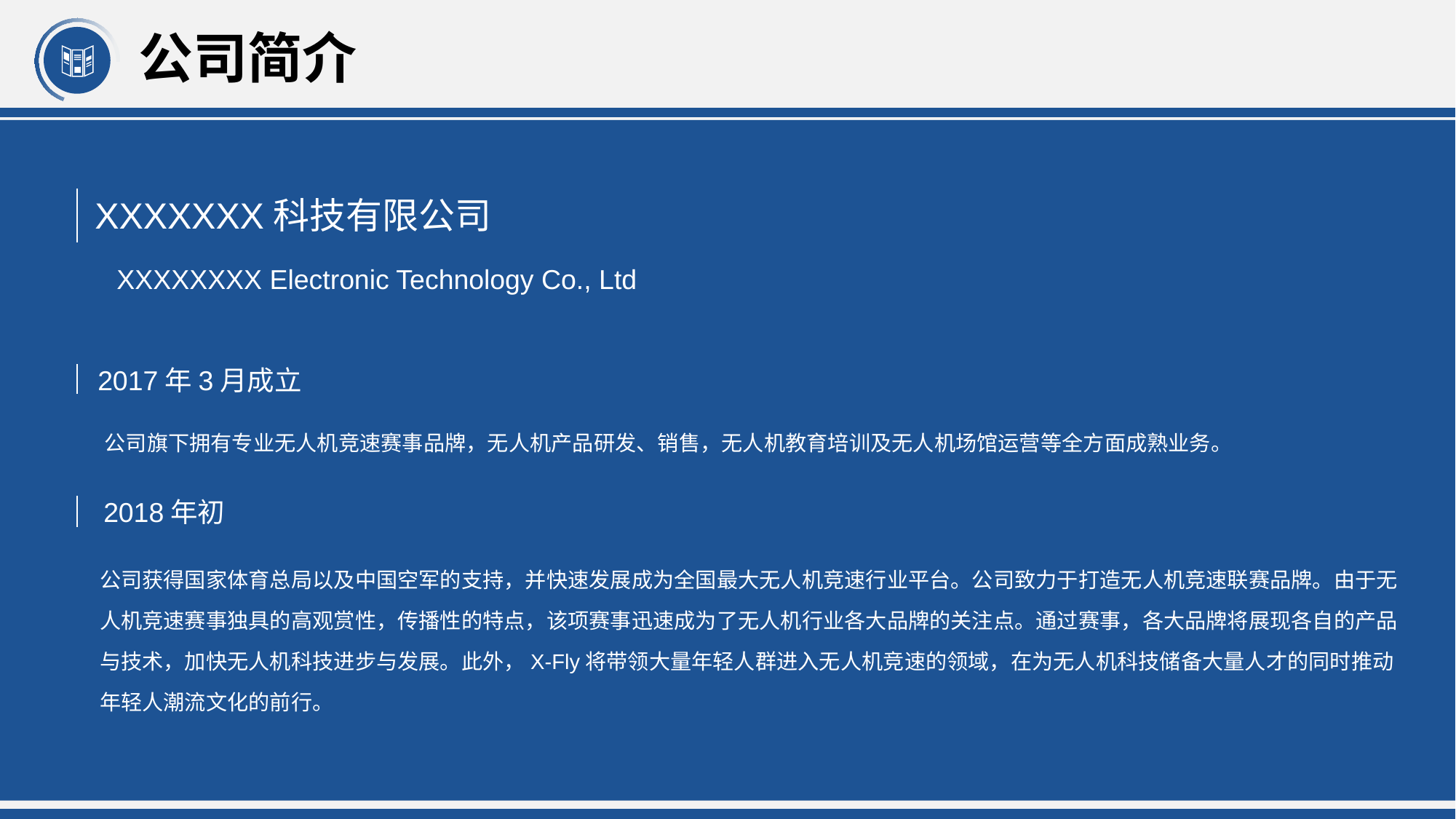

公司简介

XXXXXXX科技有限公司
XXXXXXXX Electronic Technology Co., Ltd
2017年3月成立
公司旗下拥有专业无人机竞速赛事品牌，无人机产品研发、销售，无人机教育培训及无人机场馆运营等全方面成熟业务。
2018年初
公司获得国家体育总局以及中国空军的支持，并快速发展成为全国最大无人机竞速行业平台。公司致力于打造无人机竞速联赛品牌。由于无人机竞速赛事独具的高观赏性，传播性的特点，该项赛事迅速成为了无人机行业各大品牌的关注点。通过赛事，各大品牌将展现各自的产品与技术，加快无人机科技进步与发展。此外，X-Fly将带领大量年轻人群进入无人机竞速的领域，在为无人机科技储备大量人才的同时推动年轻人潮流文化的前行。